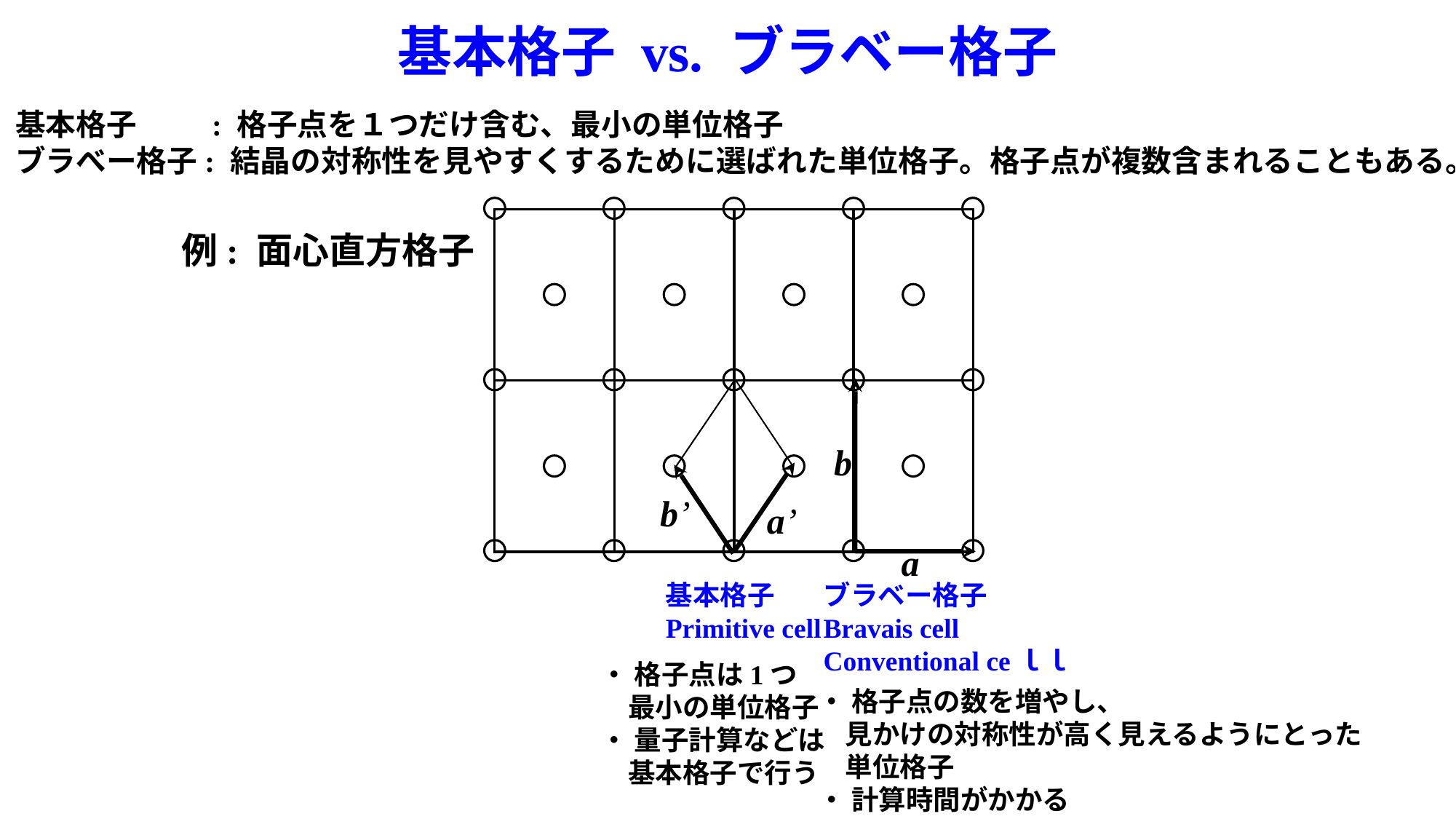

# 基本格子 vs. ブラベー格子
基本格子　　 : 格子点を１つだけ含む、最小の単位格子
ブラべー格子: 結晶の対称性を見やすくするために選ばれた単位格子。格子点が複数含まれることもある。

例: 面心直方格子

b

b’
a’
a

基本格子
Primitive cell
ブラベー格子
Bravais cell
Conventional ceｌｌ
・ 格子点は1つ
　最小の単位格子
・ 量子計算などは
　基本格子で行う
・ 格子点の数を増やし、
　見かけの対称性が高く見えるようにとった
　単位格子
・ 計算時間がかかる